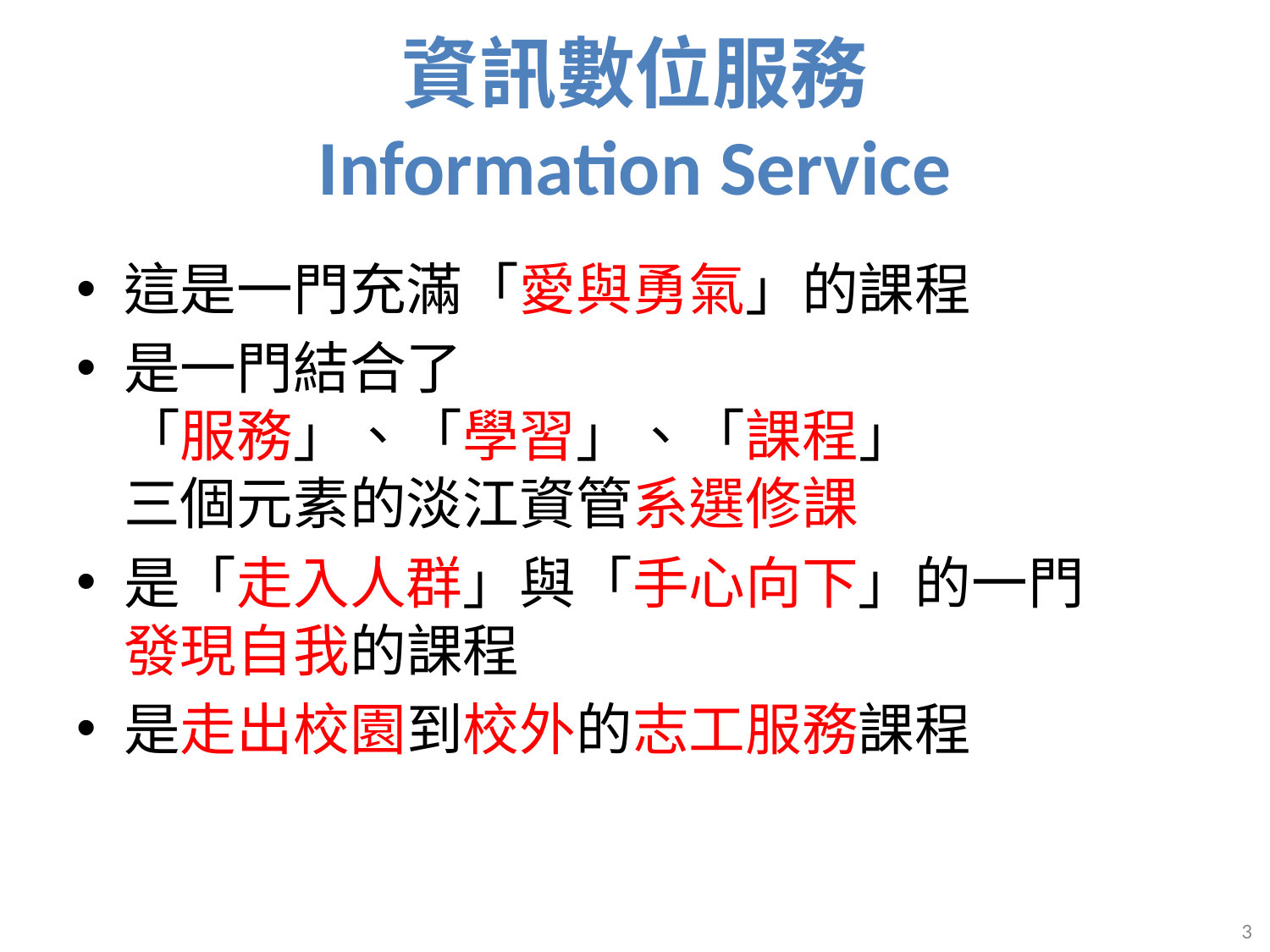

# 資訊數位服務 Information Service
這是一門充滿「愛與勇氣」的課程
是一門結合了
「服務」、「學習」、「課程」
三個元素的淡江資管系選修課
是「走入人群」與「手心向下」的一門
發現自我的課程
是走出校園到校外的志工服務課程
3